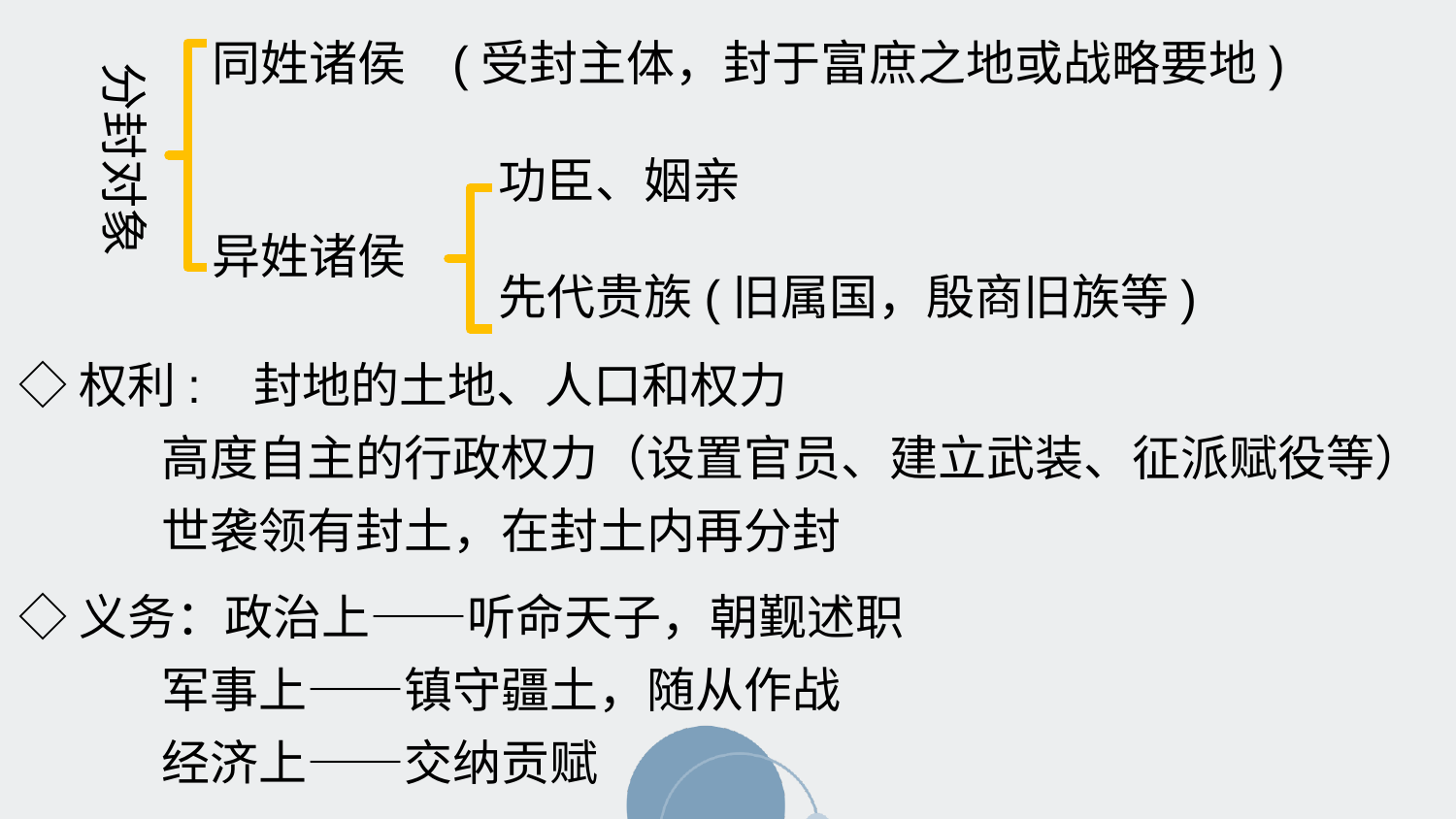

同姓诸侯
(受封主体，封于富庶之地或战略要地)

分封对象
功臣、姻亲

先代贵族(旧属国，殷商旧族等)

异姓诸侯
◇权利:   封地的土地、人口和权力
            高度自主的行政权力（设置官员、建立武装、征派赋役等）
            世袭领有封土，在封土内再分封
◇义务：政治上——听命天子，朝觐述职
            军事上——镇守疆土，随从作战
            经济上——交纳贡赋